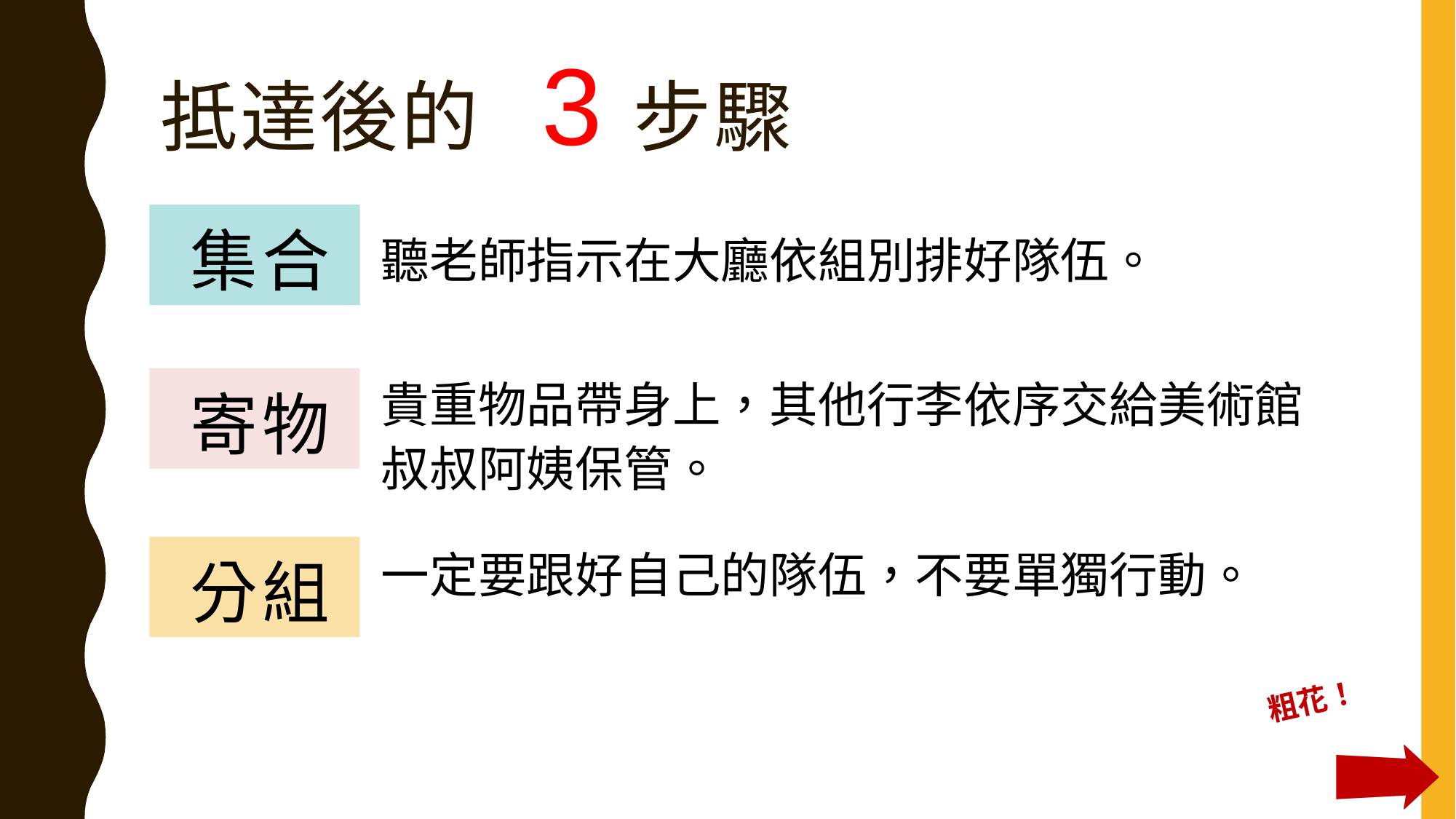

# 抵達後的 3步驟
 集合
聽老師指示在大廳依組別排好隊伍。
貴重物品帶身上，其他行李依序交給美術館叔叔阿姨保管。
 寄物
一定要跟好自己的隊伍，不要單獨行動。
 分組
粗花！
 ➡